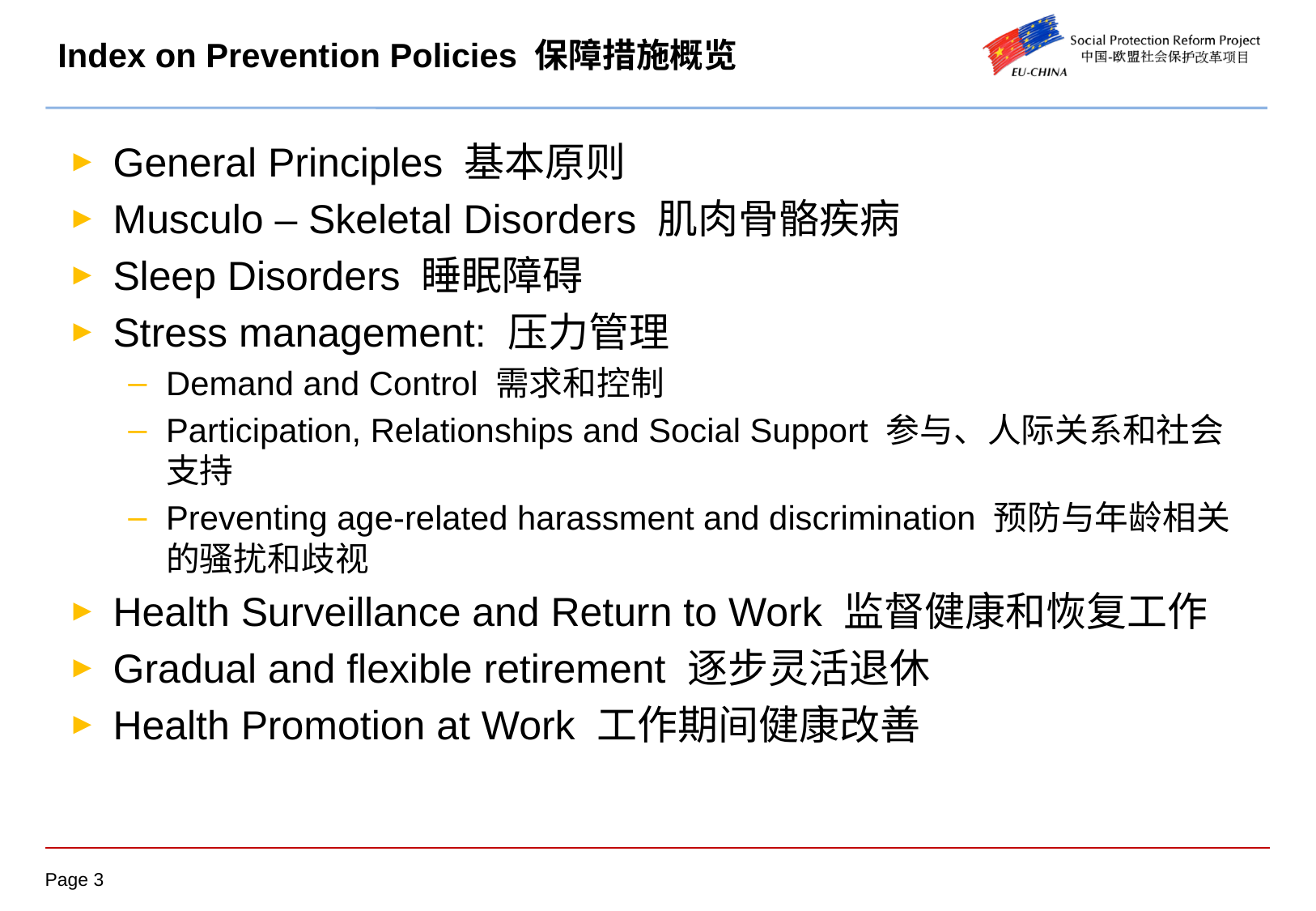

# Index on Prevention Policies 保障措施概览
General Principles 基本原则
Musculo – Skeletal Disorders 肌肉骨骼疾病
Sleep Disorders 睡眠障碍
Stress management: 压力管理
Demand and Control 需求和控制
Participation, Relationships and Social Support 参与、人际关系和社会支持
Preventing age-related harassment and discrimination 预防与年龄相关的骚扰和歧视
Health Surveillance and Return to Work 监督健康和恢复工作
Gradual and flexible retirement 逐步灵活退休
Health Promotion at Work 工作期间健康改善